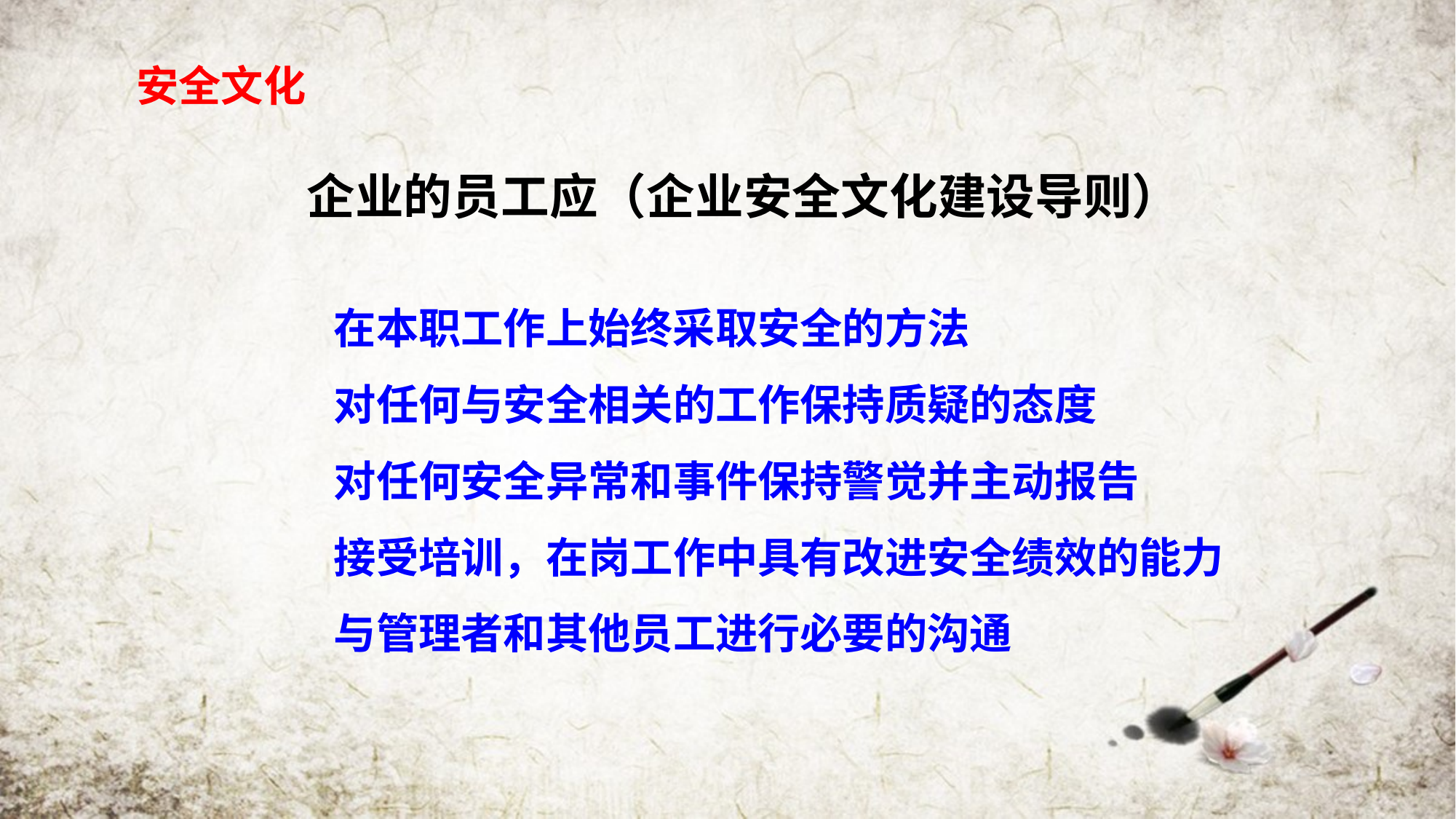

安全文化
企业的员工应（企业安全文化建设导则）
在本职工作上始终采取安全的方法
对任何与安全相关的工作保持质疑的态度
对任何安全异常和事件保持警觉并主动报告
接受培训，在岗工作中具有改进安全绩效的能力
与管理者和其他员工进行必要的沟通